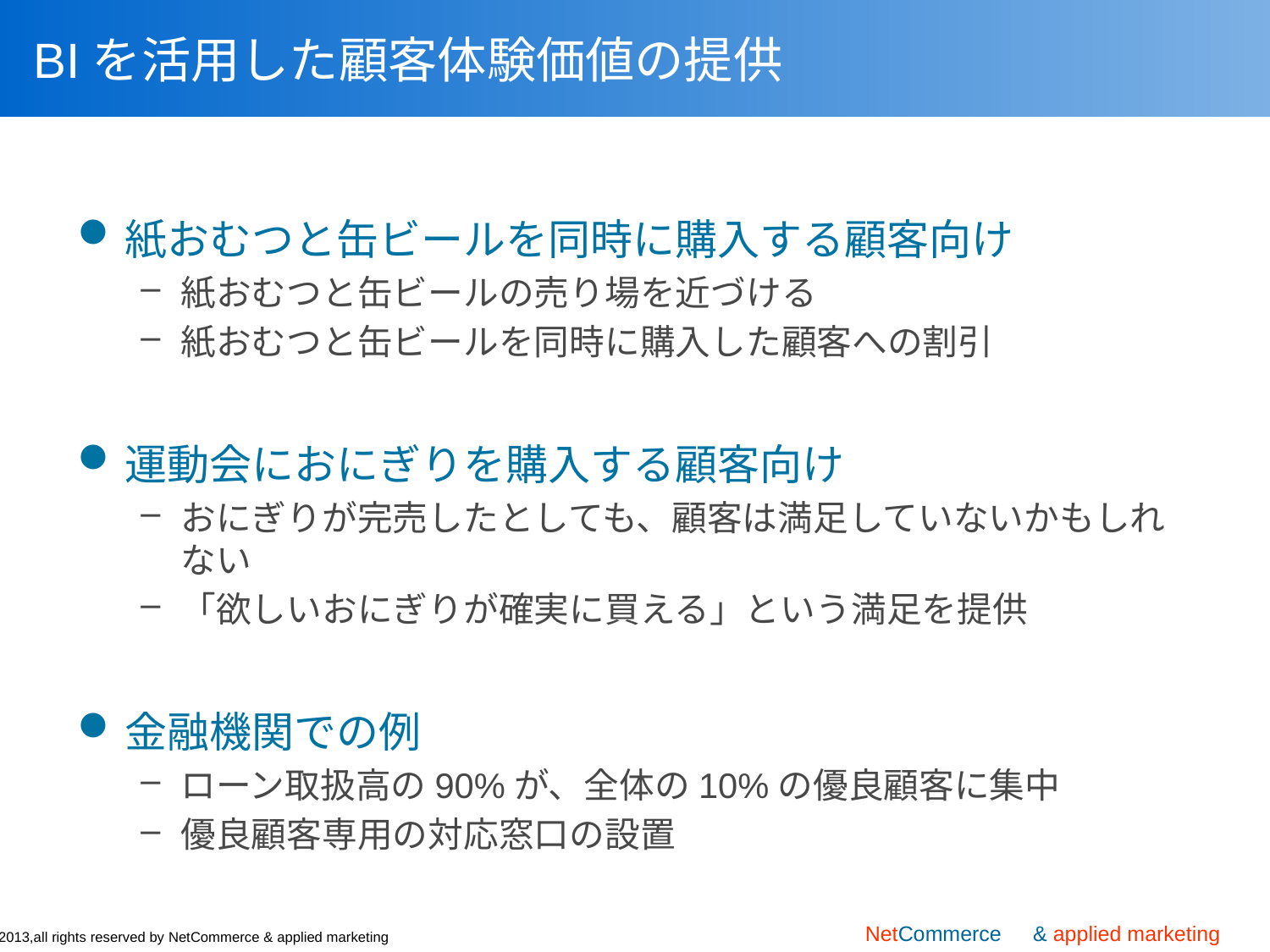

# BIを活用した顧客体験価値の提供
紙おむつと缶ビールを同時に購入する顧客向け
紙おむつと缶ビールの売り場を近づける
紙おむつと缶ビールを同時に購入した顧客への割引

運動会におにぎりを購入する顧客向け
おにぎりが完売したとしても、顧客は満足していないかもしれない
「欲しいおにぎりが確実に買える」という満足を提供

金融機関での例
ローン取扱高の90%が、全体の10%の優良顧客に集中
優良顧客専用の対応窓口の設置